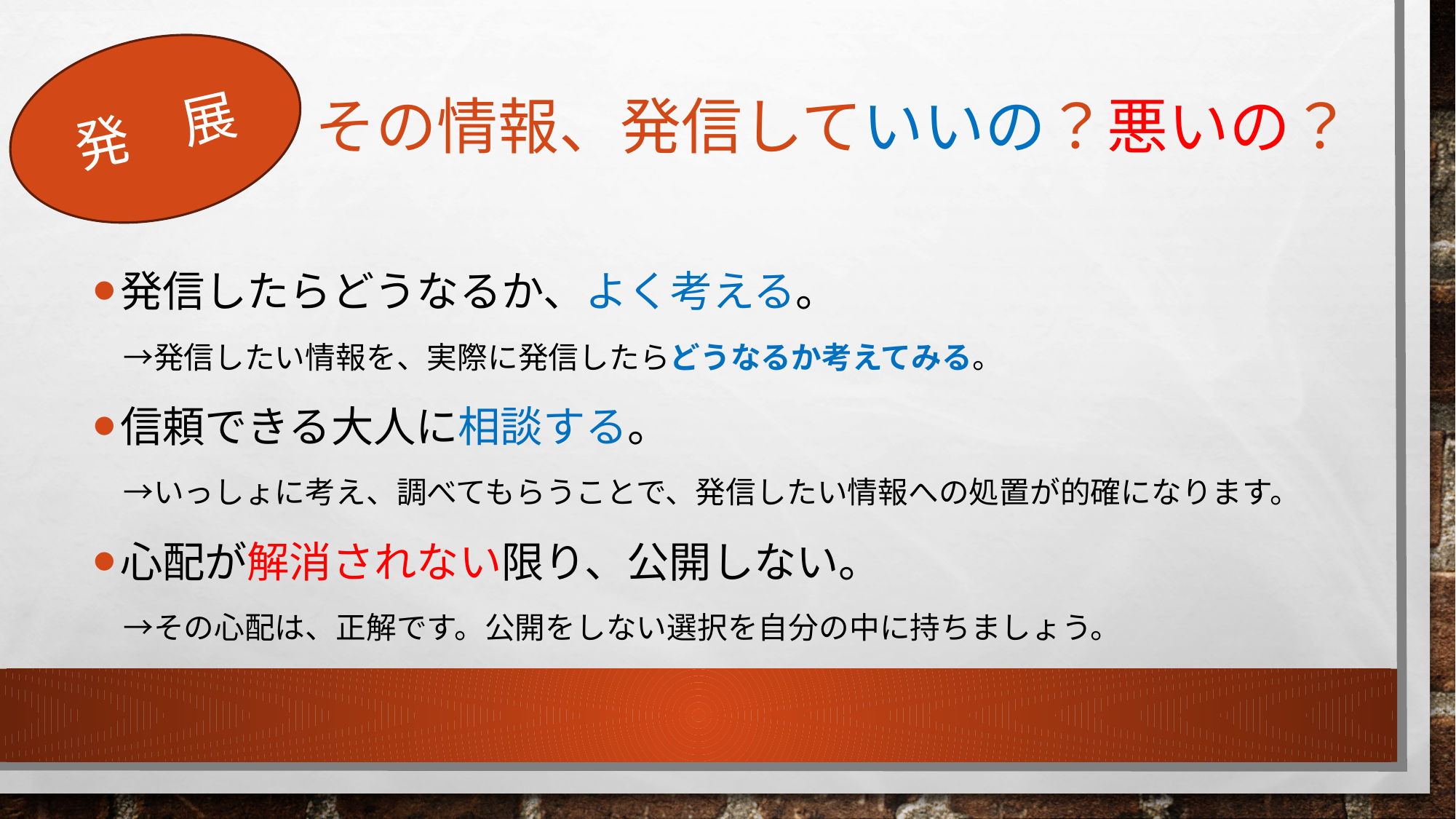

発　展
# その情報、発信していいの？悪いの？
発信したらどうなるか、よく考える。
　→発信したい情報を、実際に発信したらどうなるか考えてみる。
信頼できる大人に相談する。
　→いっしょに考え、調べてもらうことで、発信したい情報への処置が的確になります。
心配が解消されない限り、公開しない。
　→その心配は、正解です。公開をしない選択を自分の中に持ちましょう。